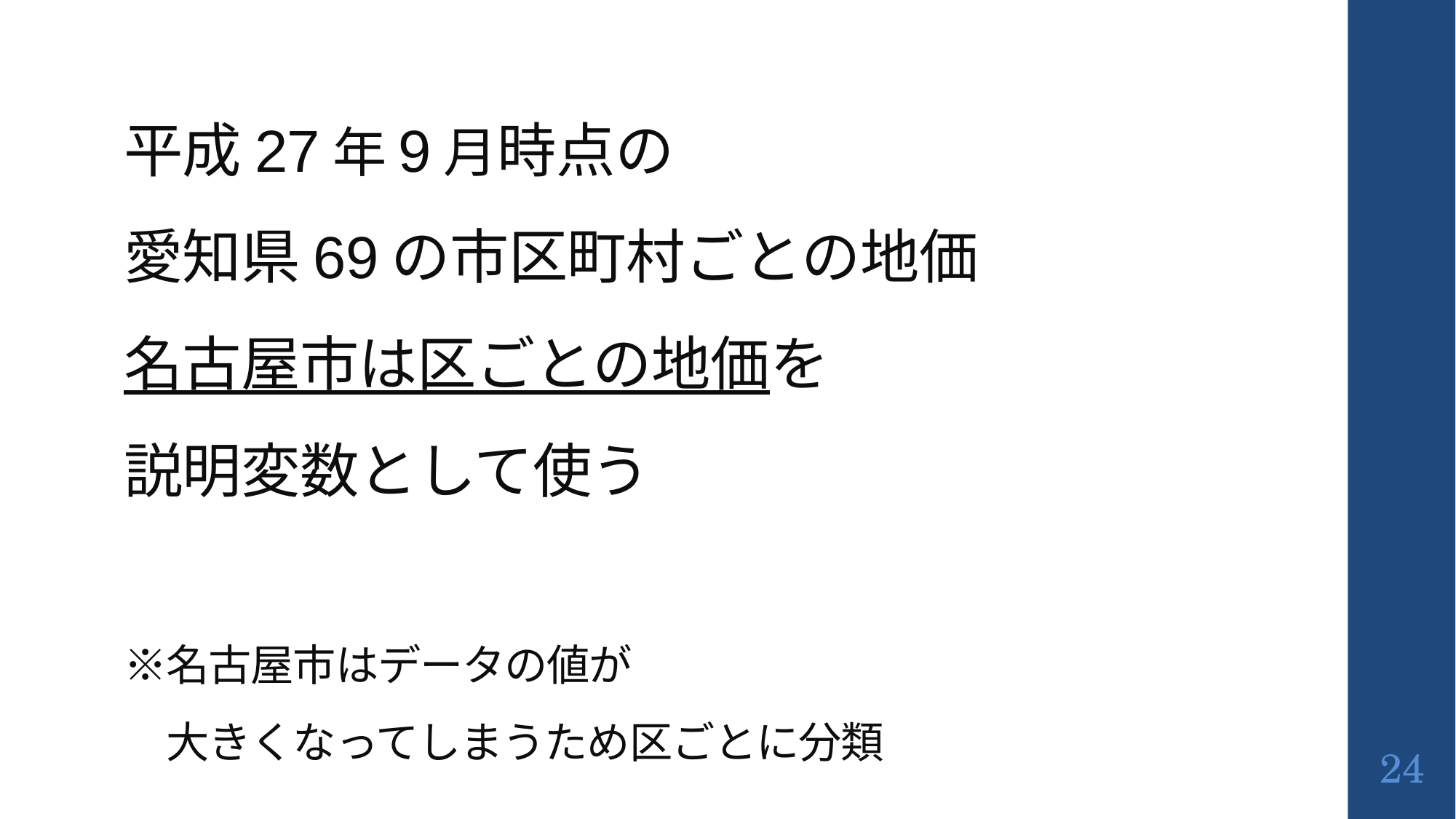

# 平成27年9月時点の 愛知県69の市区町村ごとの地価 名古屋市は区ごとの地価を 説明変数として使う ※名古屋市はデータの値が 　大きくなってしまうため区ごとに分類
24